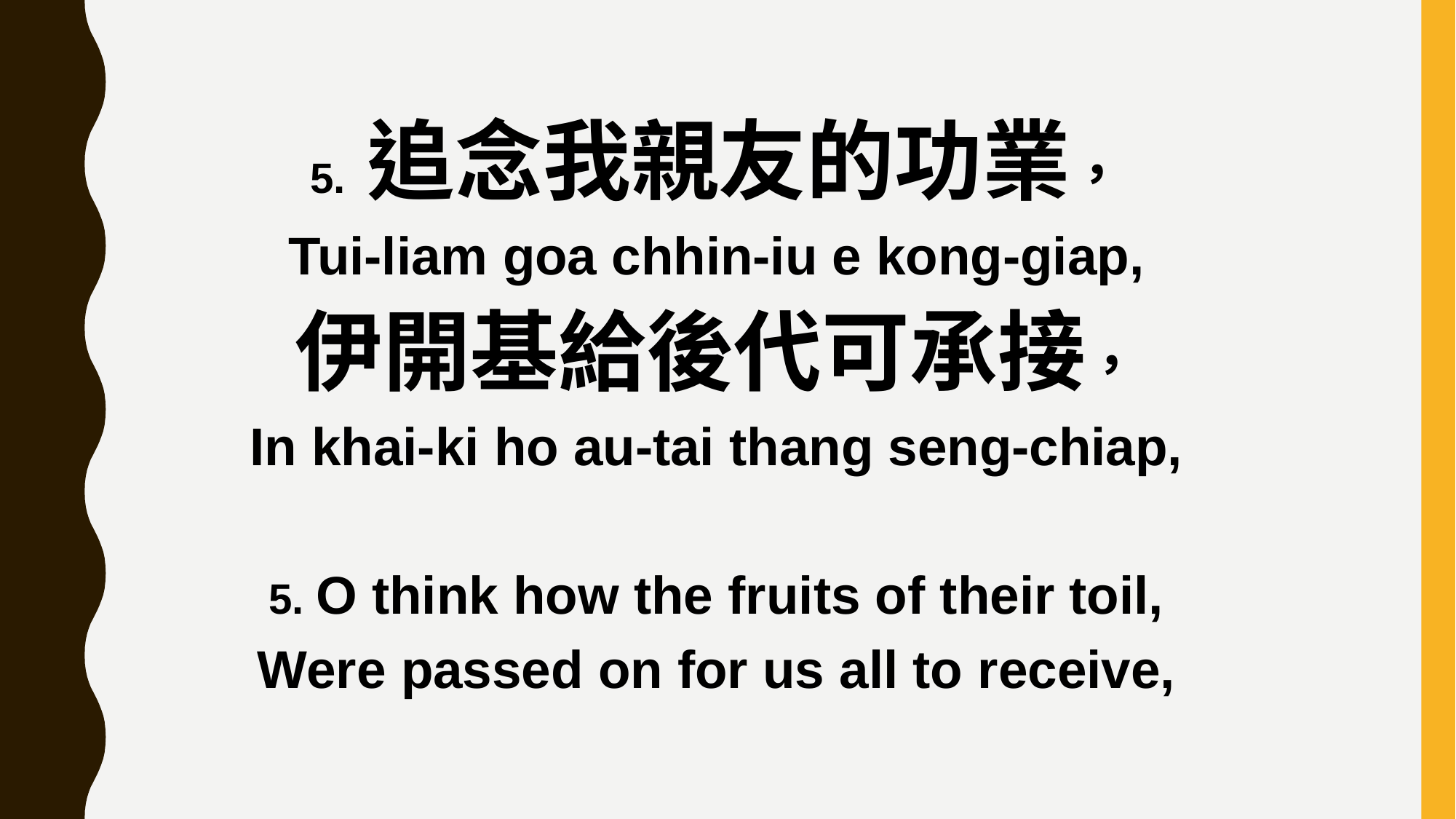

5. 追念我親友的功業，
Tui-liam goa chhin-iu e kong-giap,
伊開基給後代可承接，
In khai-ki ho au-tai thang seng-chiap,

5. O think how the fruits of their toil,
Were passed on for us all to receive,